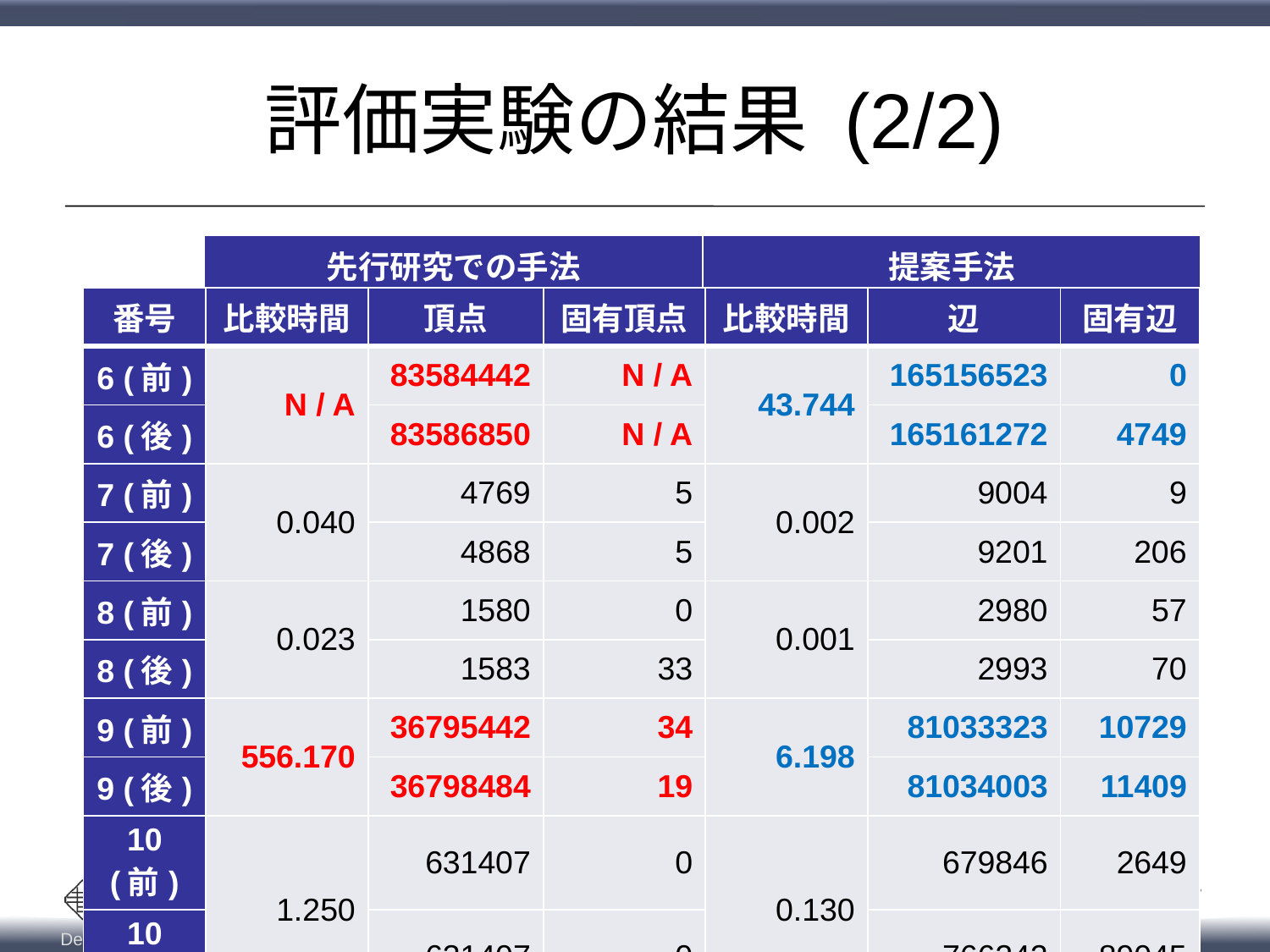

# 評価実験の結果 (2/2)
| 先行研究での手法 | 提案手法 |
| --- | --- |
| 番号 | 比較時間 | 頂点 | 固有頂点 | 比較時間 | 辺 | 固有辺 |
| --- | --- | --- | --- | --- | --- | --- |
| 6 (前) | N / A | 83584442 | N / A | 43.744 | 165156523 | 0 |
| 6 (後) |  | 83586850 | N / A |  | 165161272 | 4749 |
| 7 (前) | 0.040 | 4769 | 5 | 0.002 | 9004 | 9 |
| 7 (後) |  | 4868 | 5 |  | 9201 | 206 |
| 8 (前) | 0.023 | 1580 | 0 | 0.001 | 2980 | 57 |
| 8 (後) |  | 1583 | 33 |  | 2993 | 70 |
| 9 (前) | 556.170 | 36795442 | 34 | 6.198 | 81033323 | 10729 |
| 9 (後) |  | 36798484 | 19 |  | 81034003 | 11409 |
| 10(前) | 1.250 | 631407 | 0 | 0.130 | 679846 | 2649 |
| 10(後) |  | 631407 | 0 |  | 766242 | 89045 |
17